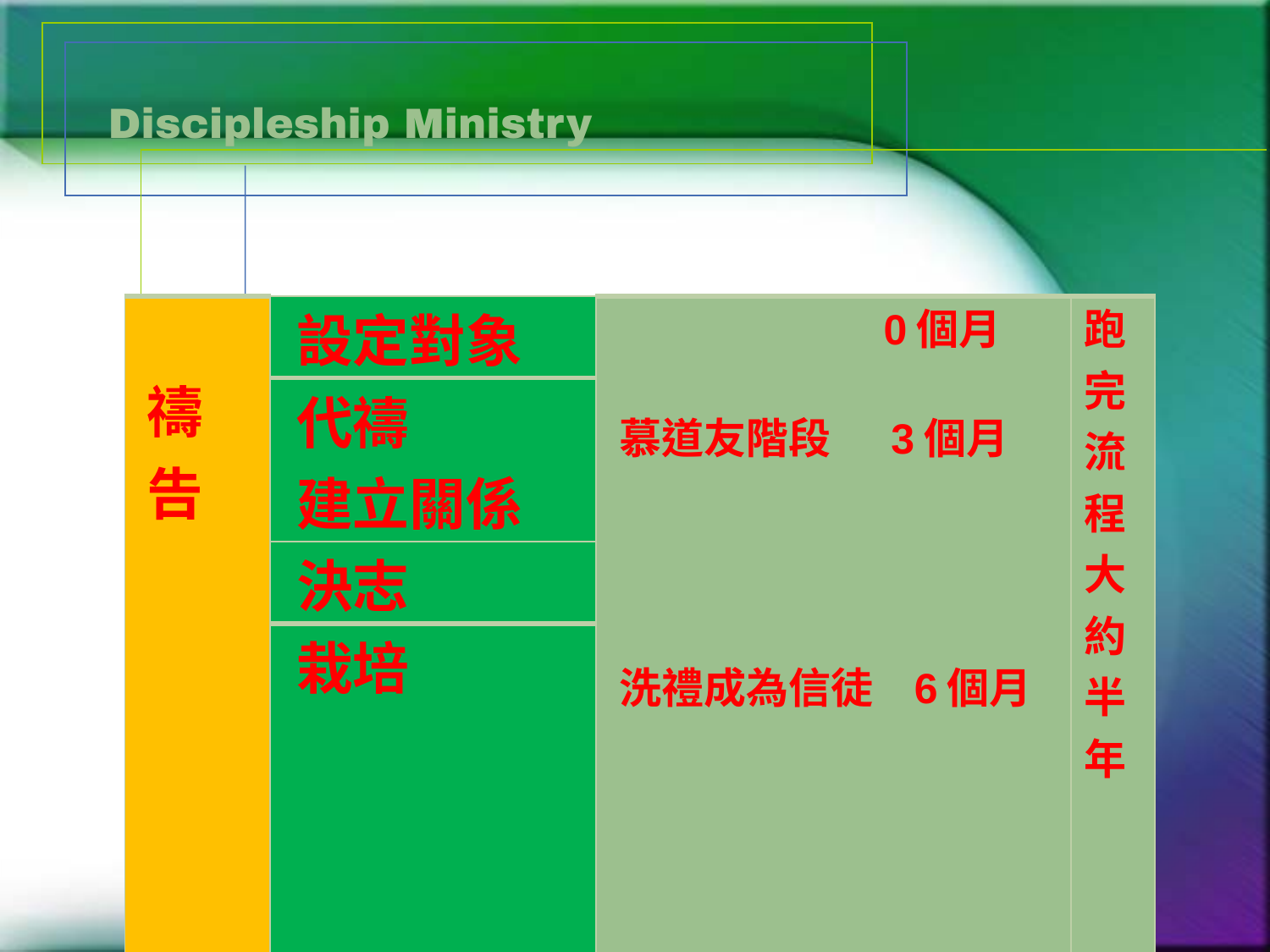

#
Discipleship Ministry
| 禱 告 | 設定對象 | 0個月   慕道友階段 3個月       洗禮成為信徒 6個月 | 跑 完 流 程 大 約 半 年 |
| --- | --- | --- | --- |
|  | 代禱 建立關係 |  |  |
|  | 決志 |  |  |
|  | 栽培 |  |  |